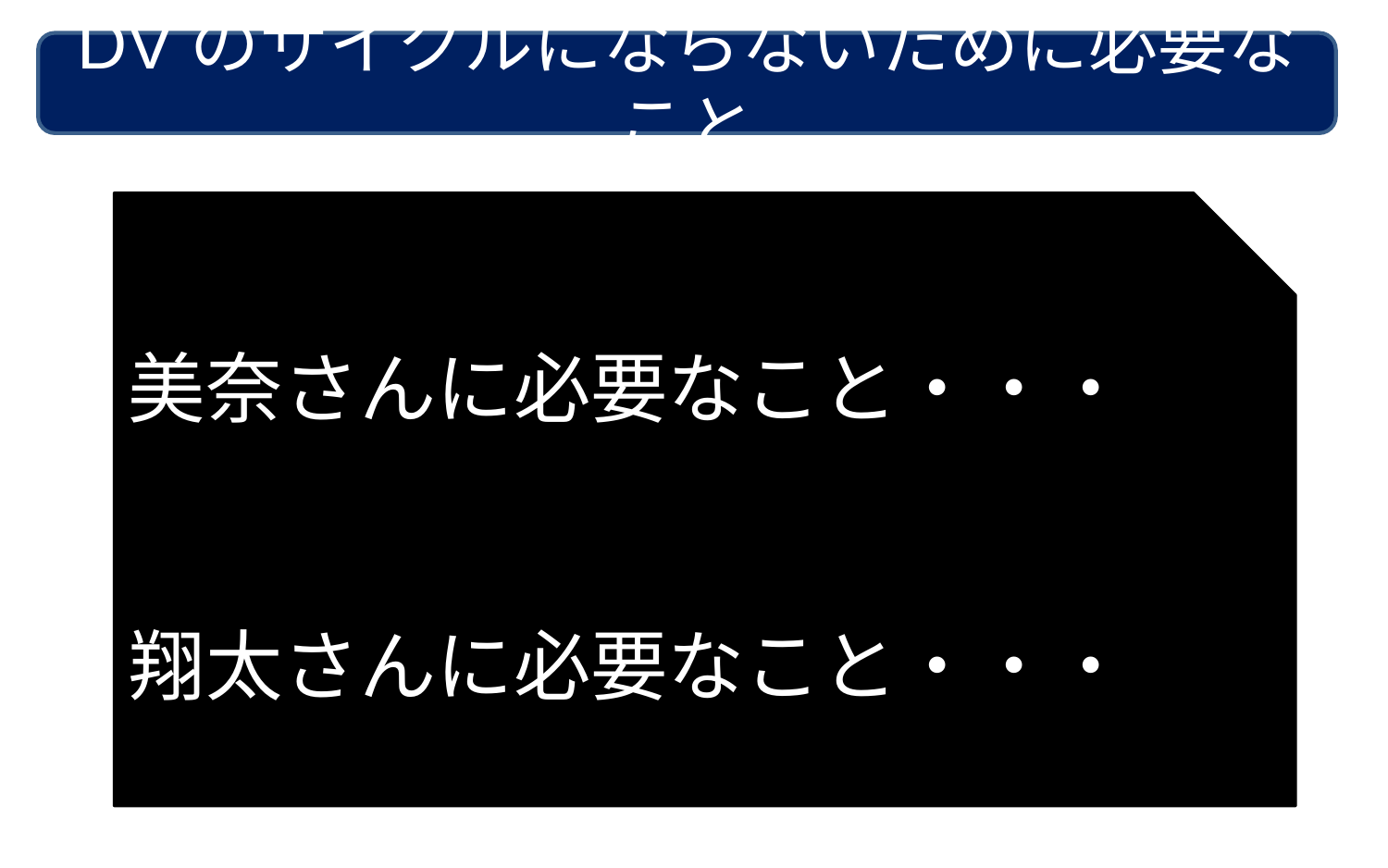

DVのサイクルにならないために必要なこと
美奈さんに必要なこと・・・

翔太さんに必要なこと・・・